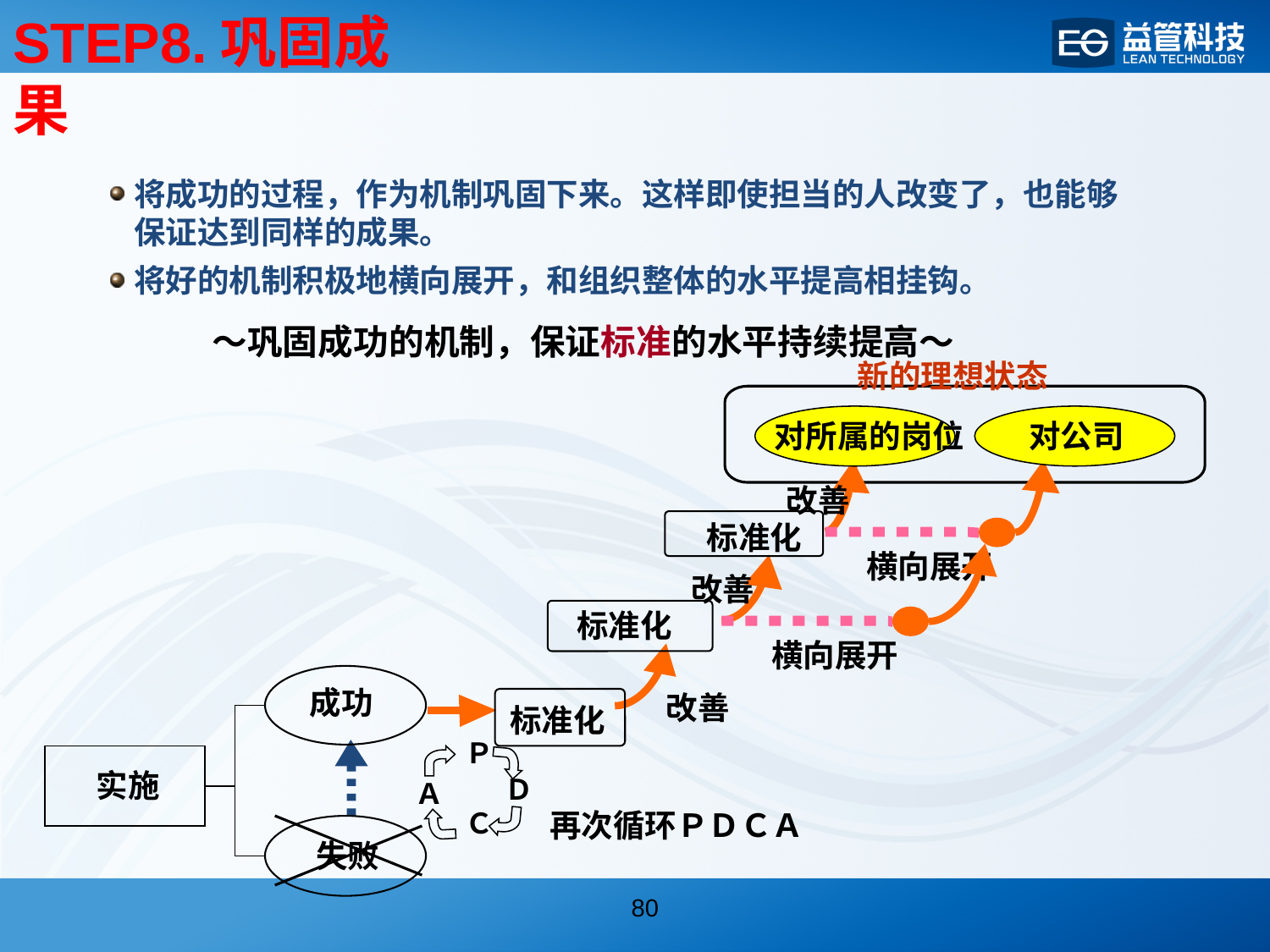

STEP8.巩固成果
将成功的过程，作为机制巩固下来。这样即使担当的人改变了，也能够保证达到同样的成果。
将好的机制积极地横向展开，和组织整体的水平提高相挂钩。
～巩固成功的机制，保证标准的水平持续提高～
新的理想状态

 对所属的岗位
　对公司

改善

标准化

横向展开

改善

标准化

横向展开

成功
改善

标准化
Ｐ

实施
Ｄ
Ａ
Ｃ

再次循环ＰＤＣＡ

失败